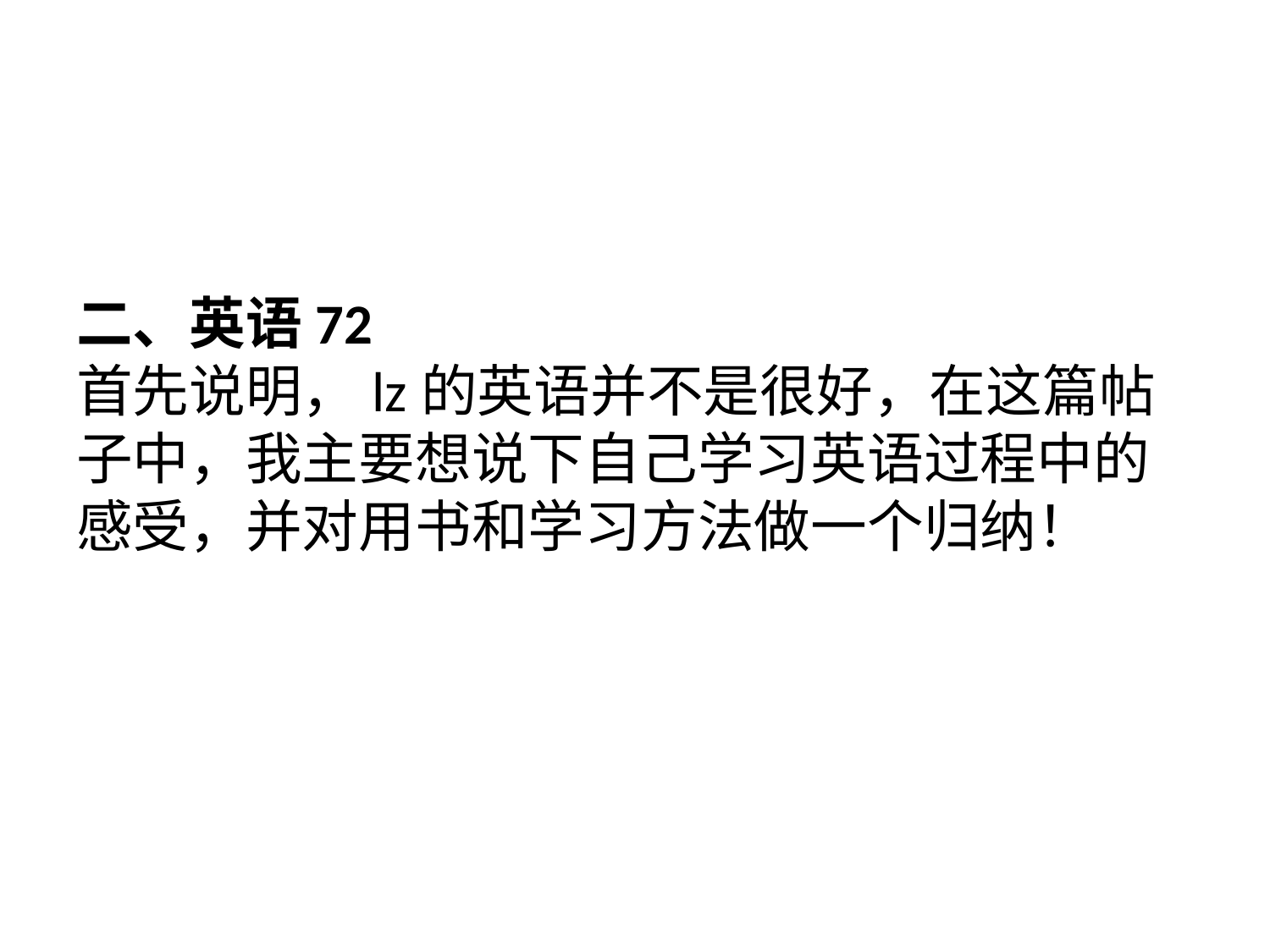

# 二、英语72 首先说明，lz的英语并不是很好，在这篇帖子中，我主要想说下自己学习英语过程中的感受，并对用书和学习方法做一个归纳！